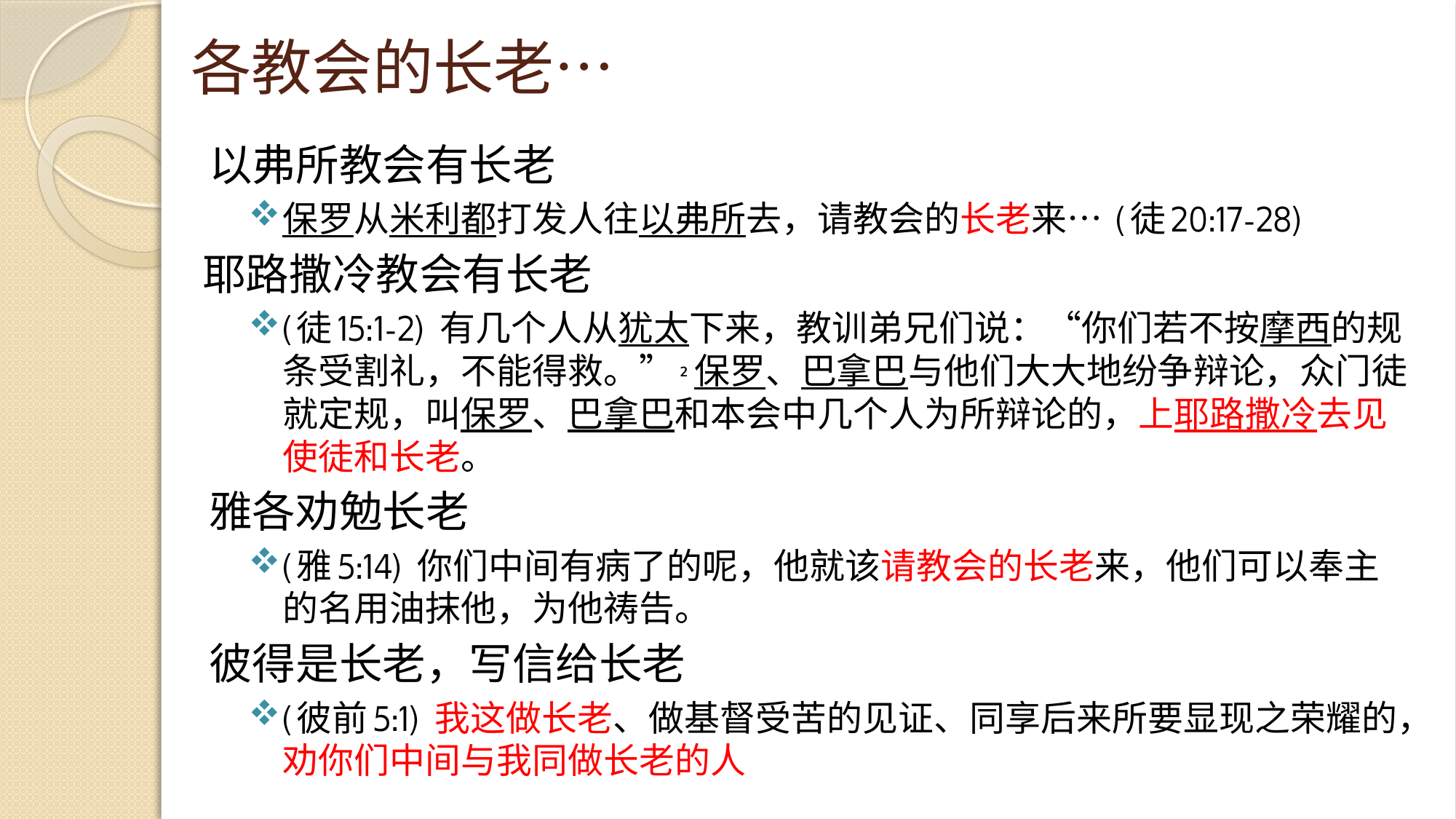

# 各教会的长老…
以弗所教会有长老
保罗从米利都打发人往以弗所去，请教会的长老来… (徒20:17-28)
耶路撒冷教会有长老
(徒15:1-2) 有几个人从犹太下来，教训弟兄们说：“你们若不按摩西的规条受割礼，不能得救。”2 保罗、巴拿巴与他们大大地纷争辩论，众门徒就定规，叫保罗、巴拿巴和本会中几个人为所辩论的，上耶路撒冷去见使徒和长老。
雅各劝勉长老
(雅5:14) 你们中间有病了的呢，他就该请教会的长老来，他们可以奉主的名用油抹他，为他祷告。
彼得是长老，写信给长老
(彼前5:1) 我这做长老、做基督受苦的见证、同享后来所要显现之荣耀的，劝你们中间与我同做长老的人